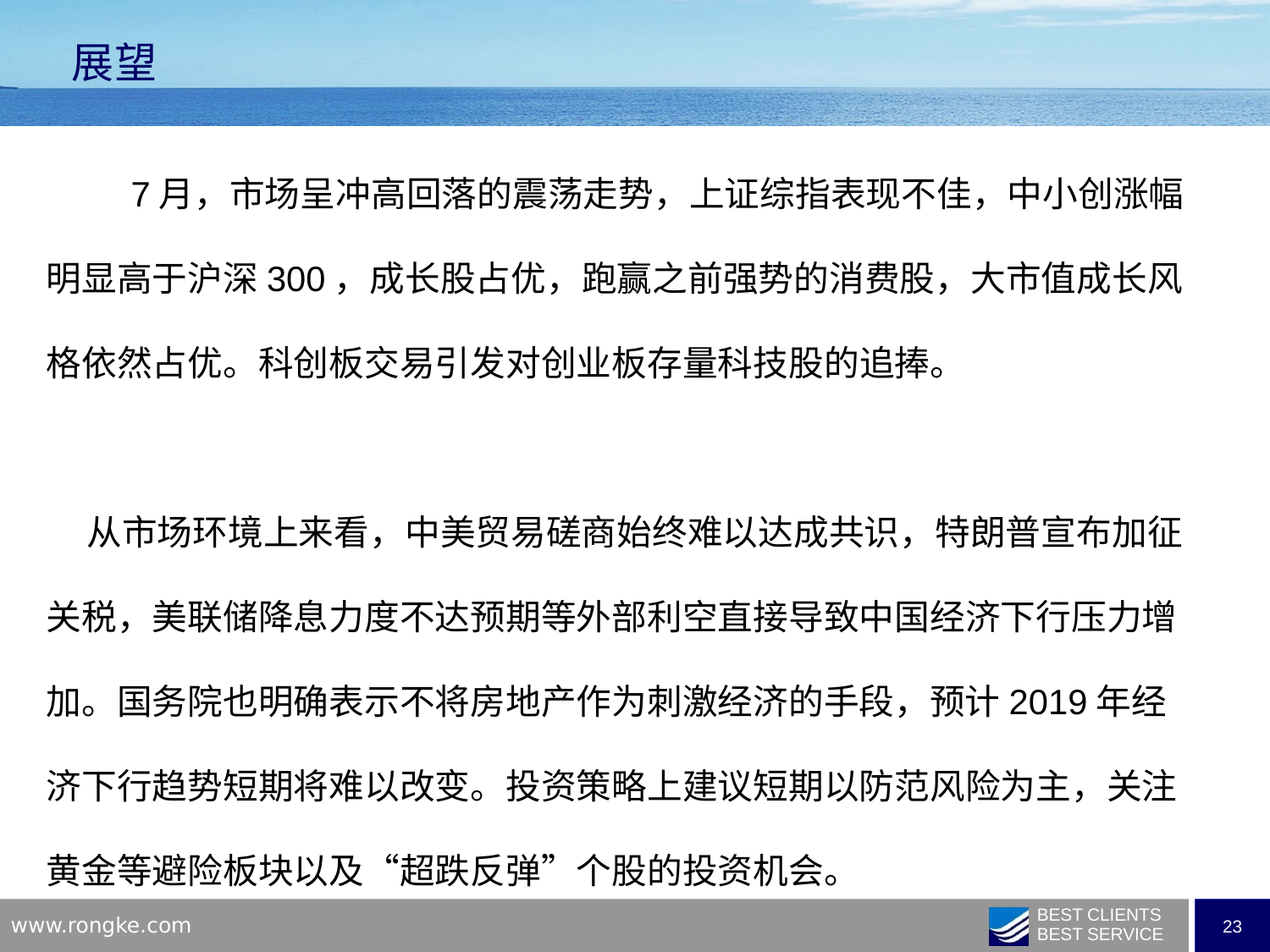

展望
    7月，市场呈冲高回落的震荡走势，上证综指表现不佳，中小创涨幅明显高于沪深300，成长股占优，跑赢之前强势的消费股，大市值成长风格依然占优。科创板交易引发对创业板存量科技股的追捧。

    从市场环境上来看，中美贸易磋商始终难以达成共识，特朗普宣布加征关税，美联储降息力度不达预期等外部利空直接导致中国经济下行压力增加。国务院也明确表示不将房地产作为刺激经济的手段，预计2019年经济下行趋势短期将难以改变。投资策略上建议短期以防范风险为主，关注黄金等避险板块以及“超跌反弹”个股的投资机会。